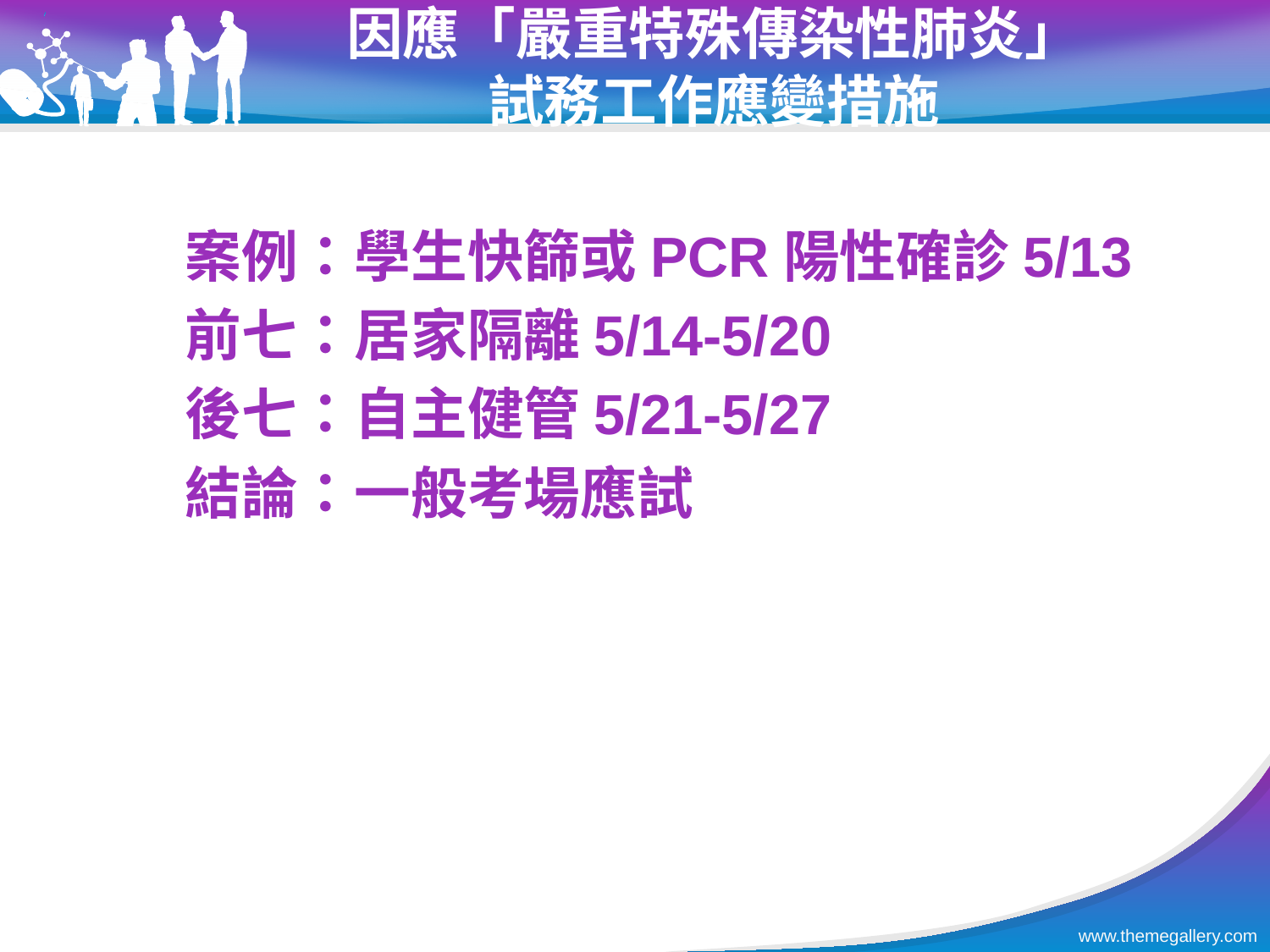

因應「嚴重特殊傳染性肺炎」
試務工作應變措施
案例：學生快篩或PCR陽性確診5/13
前七：居家隔離5/14-5/20
後七：自主健管5/21-5/27
結論：一般考場應試